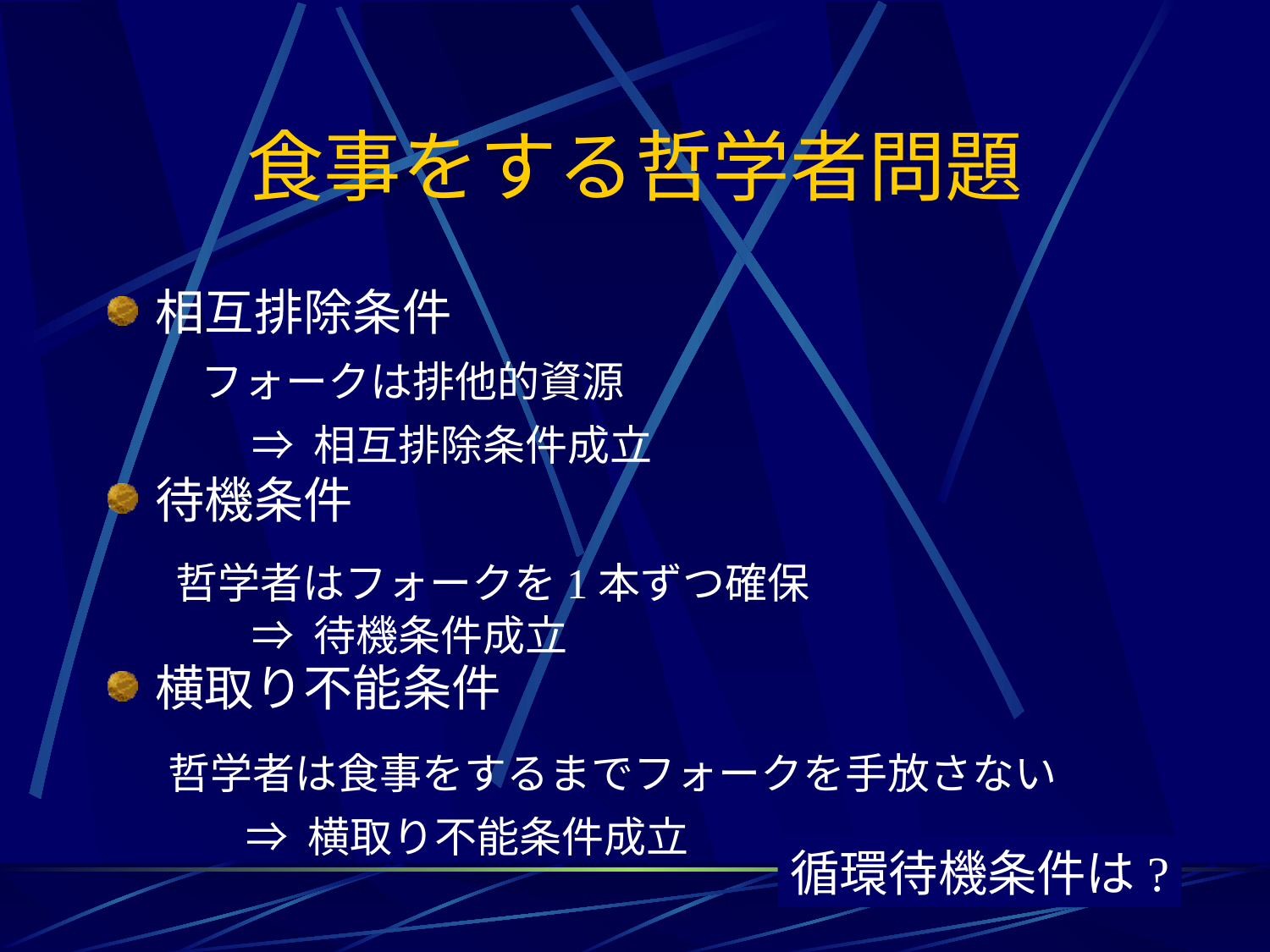

# 食事をする哲学者問題
相互排除条件

待機条件

横取り不能条件
フォークは排他的資源
⇒ 相互排除条件成立
哲学者はフォークを1本ずつ確保
⇒ 待機条件成立
哲学者は食事をするまでフォークを手放さない
⇒ 横取り不能条件成立
循環待機条件は?